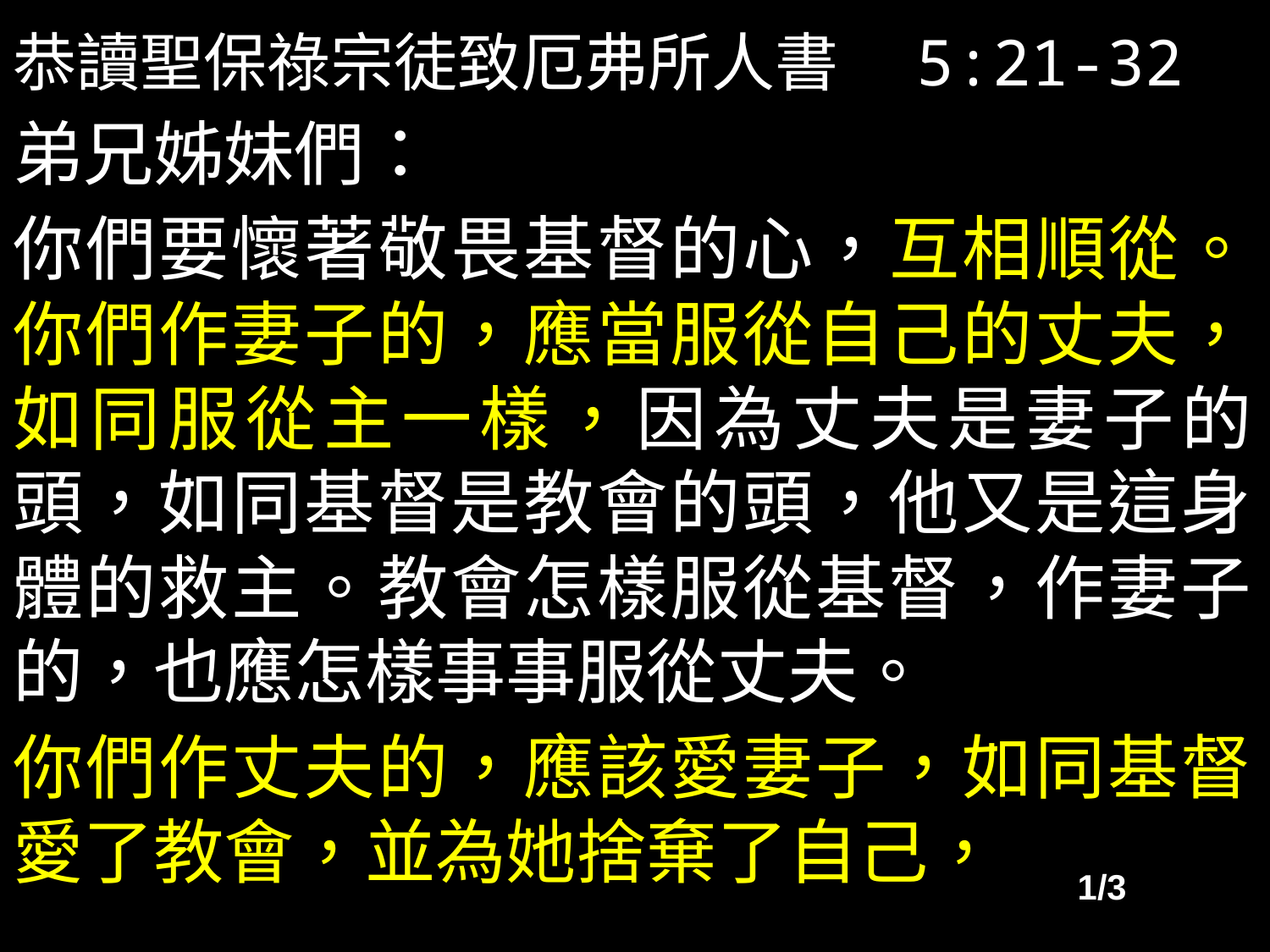

恭讀聖保祿宗徒致厄弗所人書　5:21-32
弟兄姊妹們：
你們要懷著敬畏基督的心，互相順從。你們作妻子的，應當服從自己的丈夫，如同服從主一樣，因為丈夫是妻子的頭，如同基督是教會的頭，他又是這身體的救主。教會怎樣服從基督，作妻子的，也應怎樣事事服從丈夫。
你們作丈夫的，應該愛妻子，如同基督愛了教會，並為她捨棄了自己，
1/3